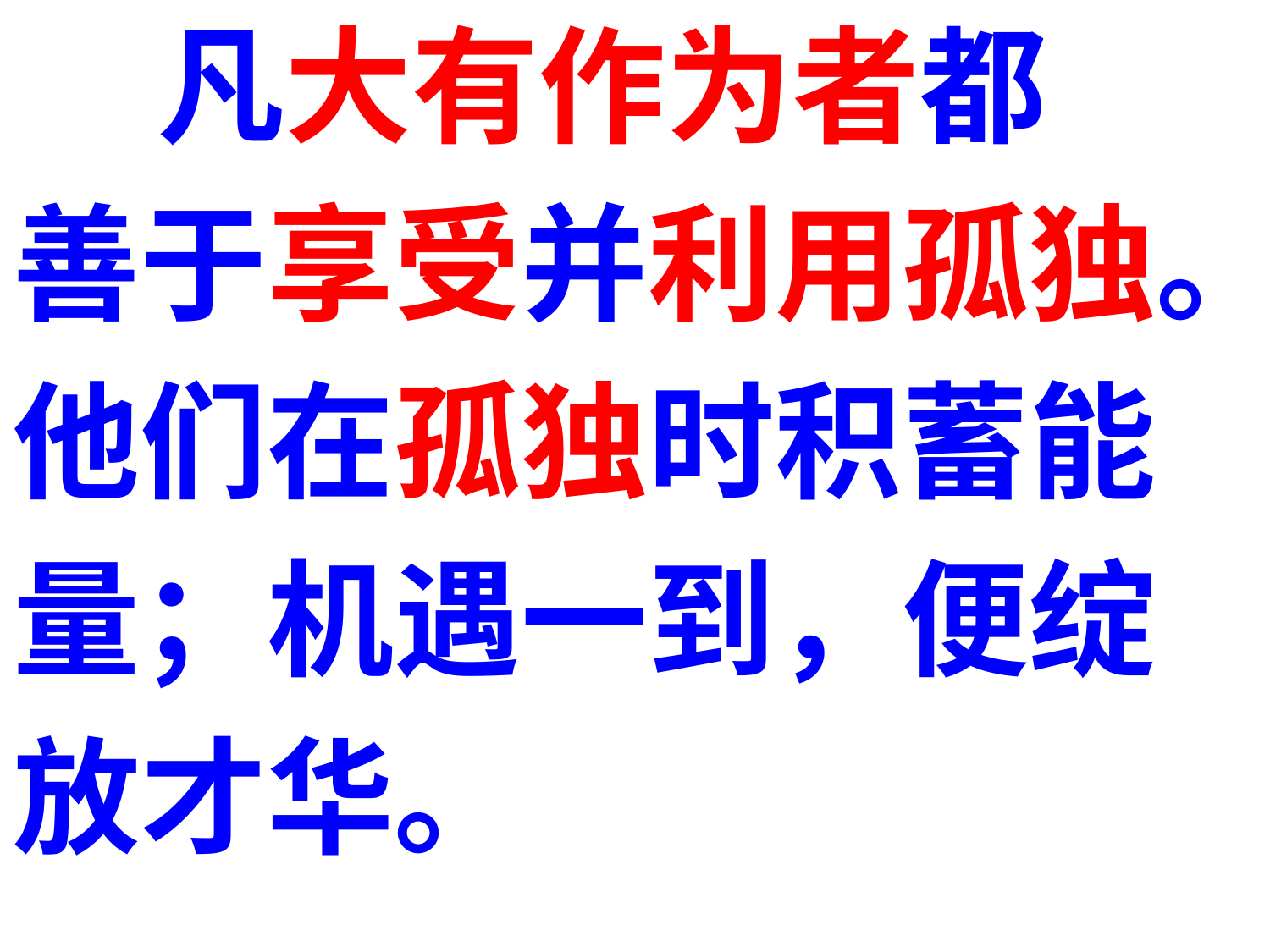

凡大有作为者都
善于享受并利用孤独。
他们在孤独时积蓄能
量；机遇一到，便绽
放才华。